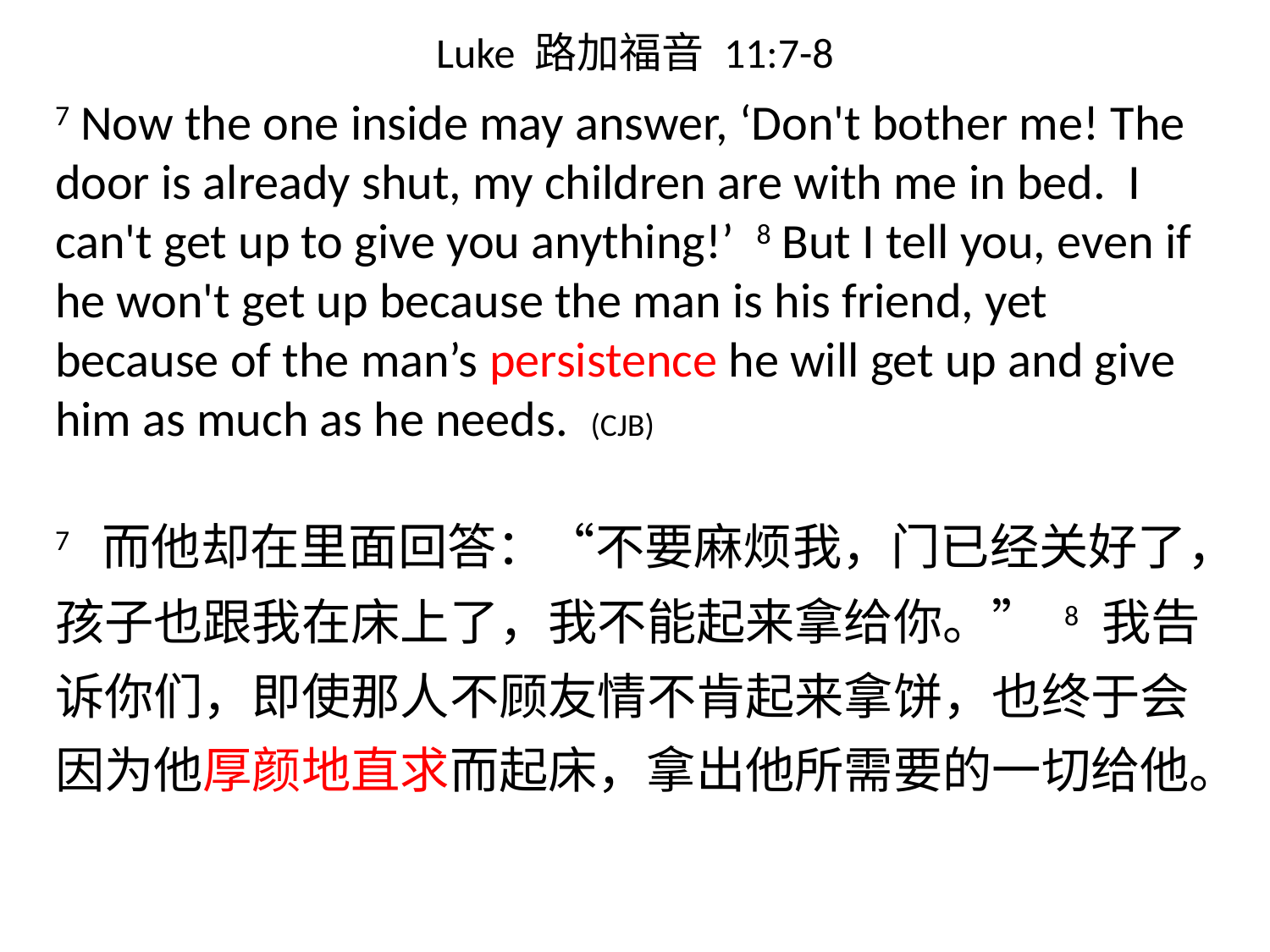

# Luke 路加福音 11:7-8
7 Now the one inside may answer, ‘Don't bother me! The door is already shut, my children are with me in bed.  I can't get up to give you anything!’  8 But I tell you, even if he won't get up because the man is his friend, yet because of the man’s persistence he will get up and give him as much as he needs.  (CJB)

7  而他却在里面回答：“不要麻烦我，门已经关好了，孩子也跟我在床上了，我不能起来拿给你。” 8 我告诉你们，即使那人不顾友情不肯起来拿饼，也终于会因为他厚颜地直求而起床，拿出他所需要的一切给他。